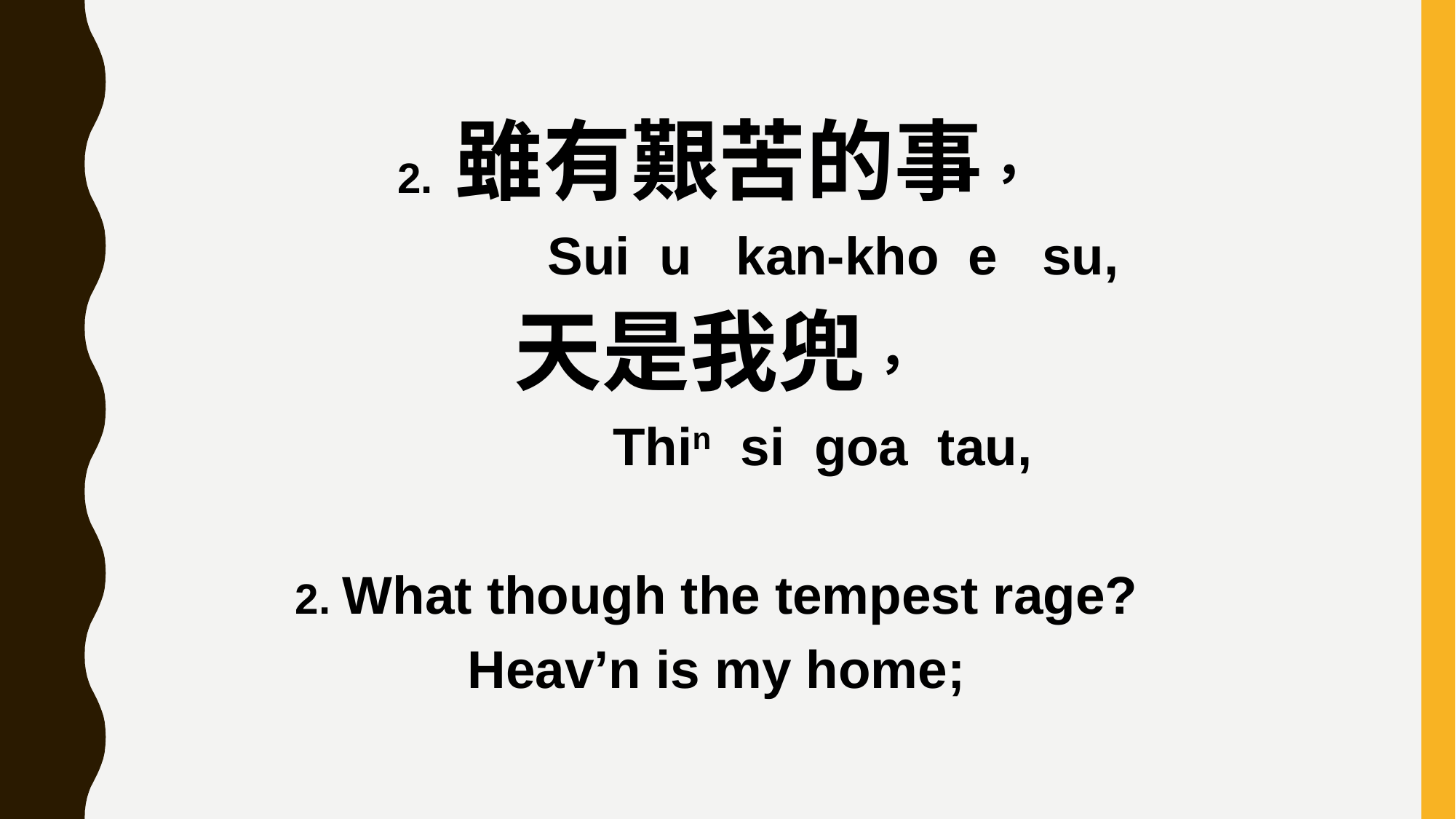

2. 雖有艱苦的事，
                              Sui  u   kan-kho  e   su,
天是我兜，
                              Thin  si  goa  tau,

2. What though the tempest rage?
Heav’n is my home;